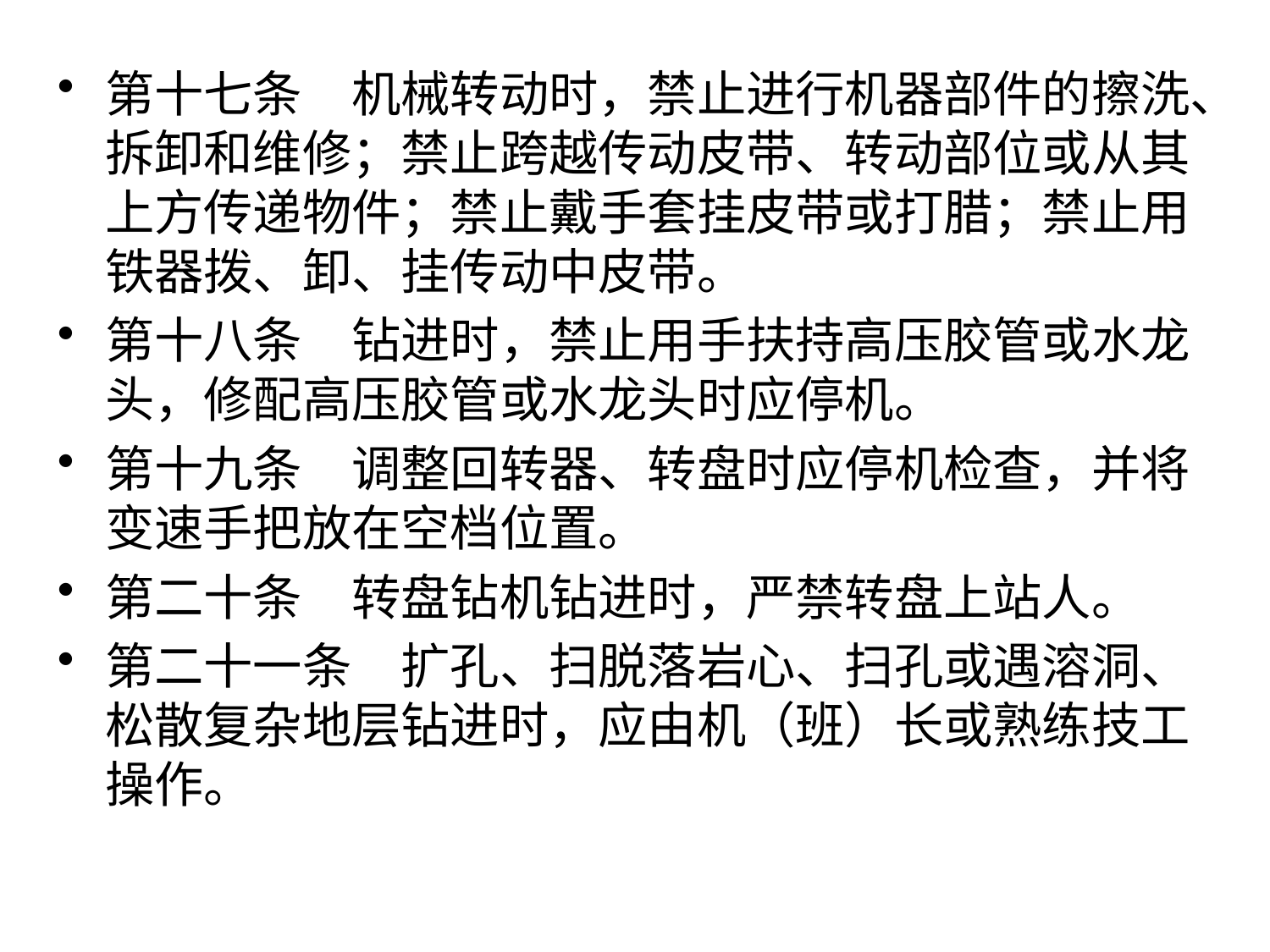

第十七条　机械转动时，禁止进行机器部件的擦洗、拆卸和维修；禁止跨越传动皮带、转动部位或从其上方传递物件；禁止戴手套挂皮带或打腊；禁止用铁器拨、卸、挂传动中皮带。
第十八条　钻进时，禁止用手扶持高压胶管或水龙头，修配高压胶管或水龙头时应停机。
第十九条　调整回转器、转盘时应停机检查，并将变速手把放在空档位置。
第二十条　转盘钻机钻进时，严禁转盘上站人。
第二十一条　扩孔、扫脱落岩心、扫孔或遇溶洞、松散复杂地层钻进时，应由机（班）长或熟练技工操作。